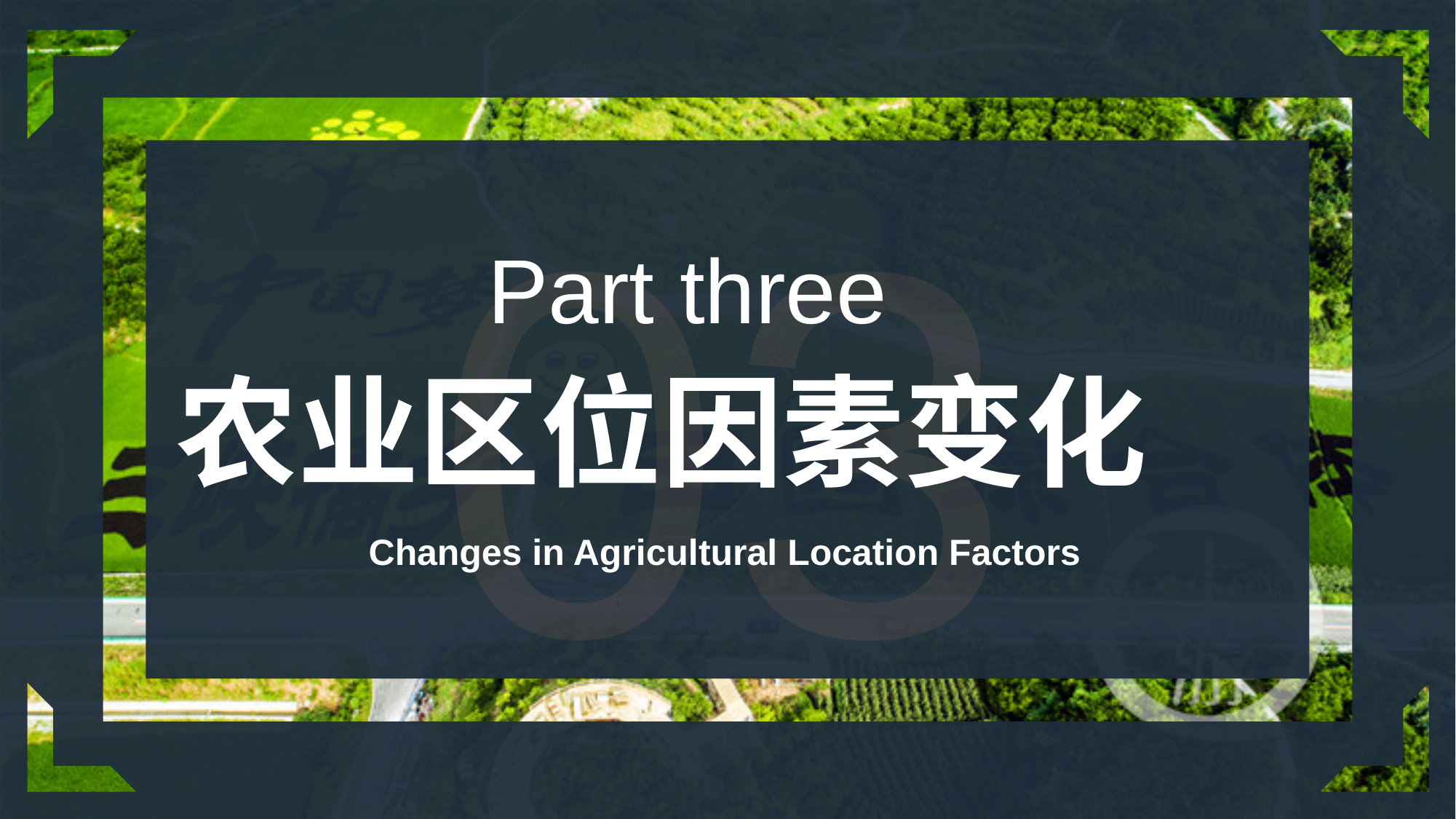

03
Part three
农业区位因素变化
Changes in Agricultural Location Factors